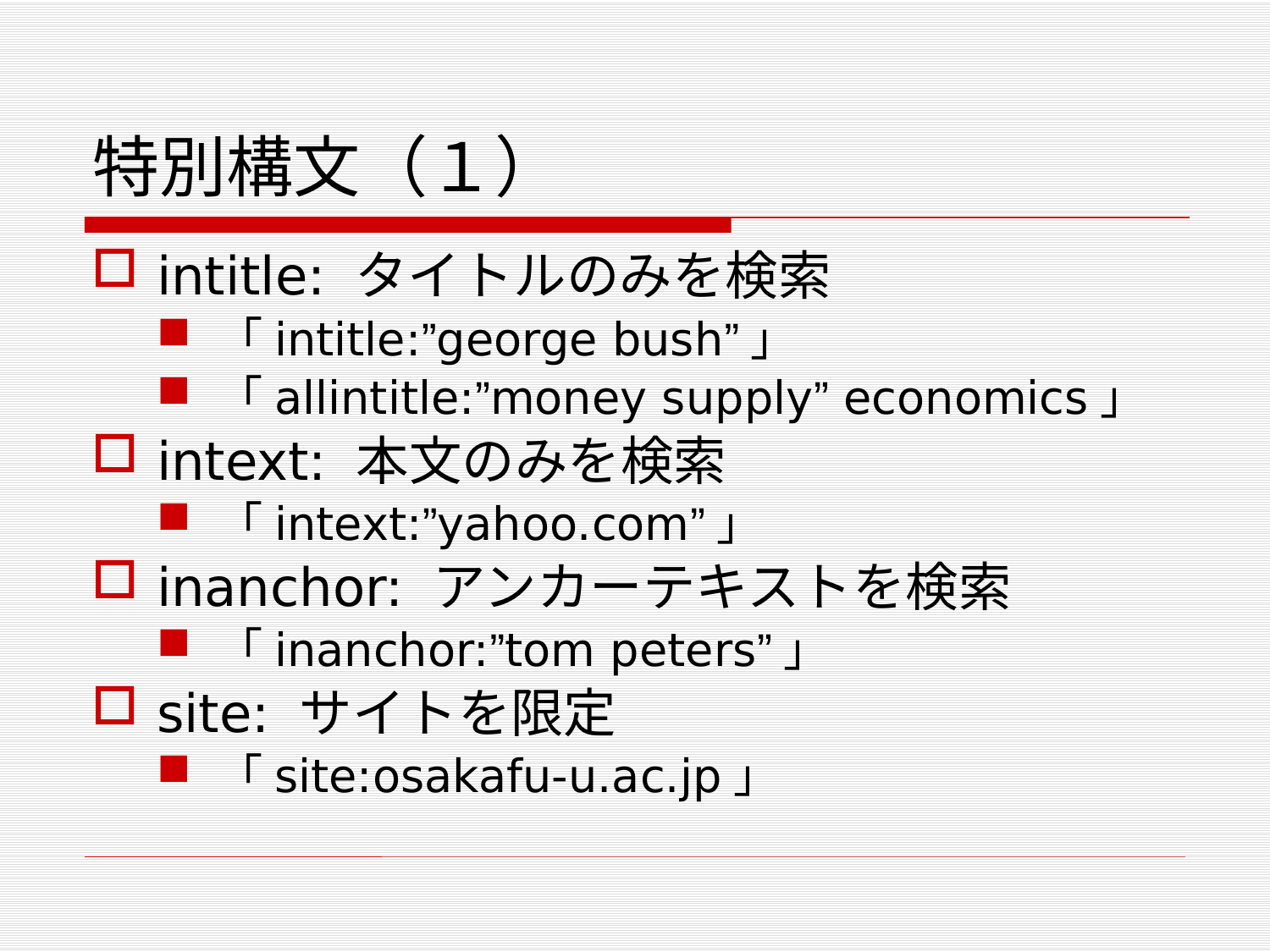

# 特別構文（１）
intitle: タイトルのみを検索
「intitle:”george bush”」
「allintitle:”money supply” economics」
intext: 本文のみを検索
「intext:”yahoo.com”」
inanchor: アンカーテキストを検索
「inanchor:”tom peters”」
site: サイトを限定
「site:osakafu-u.ac.jp」